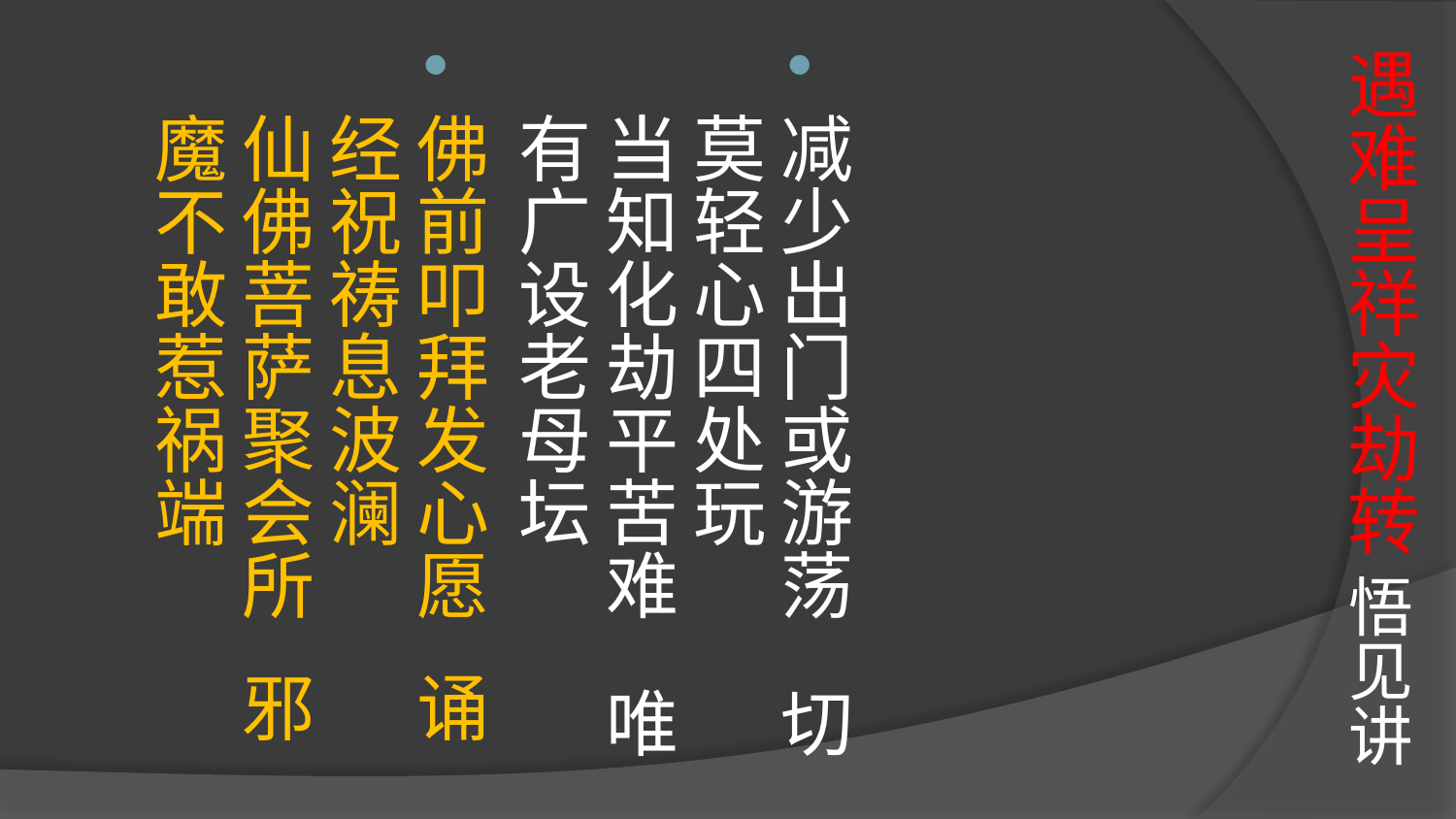

# 遇难呈祥灾劫转 悟见讲
减少出门或游荡    切莫轻心四处玩
当知化劫平苦难    唯有广设老母坛
佛前叩拜发心愿   诵经祝祷息波澜
仙佛菩萨聚会所   邪魔不敢惹祸端